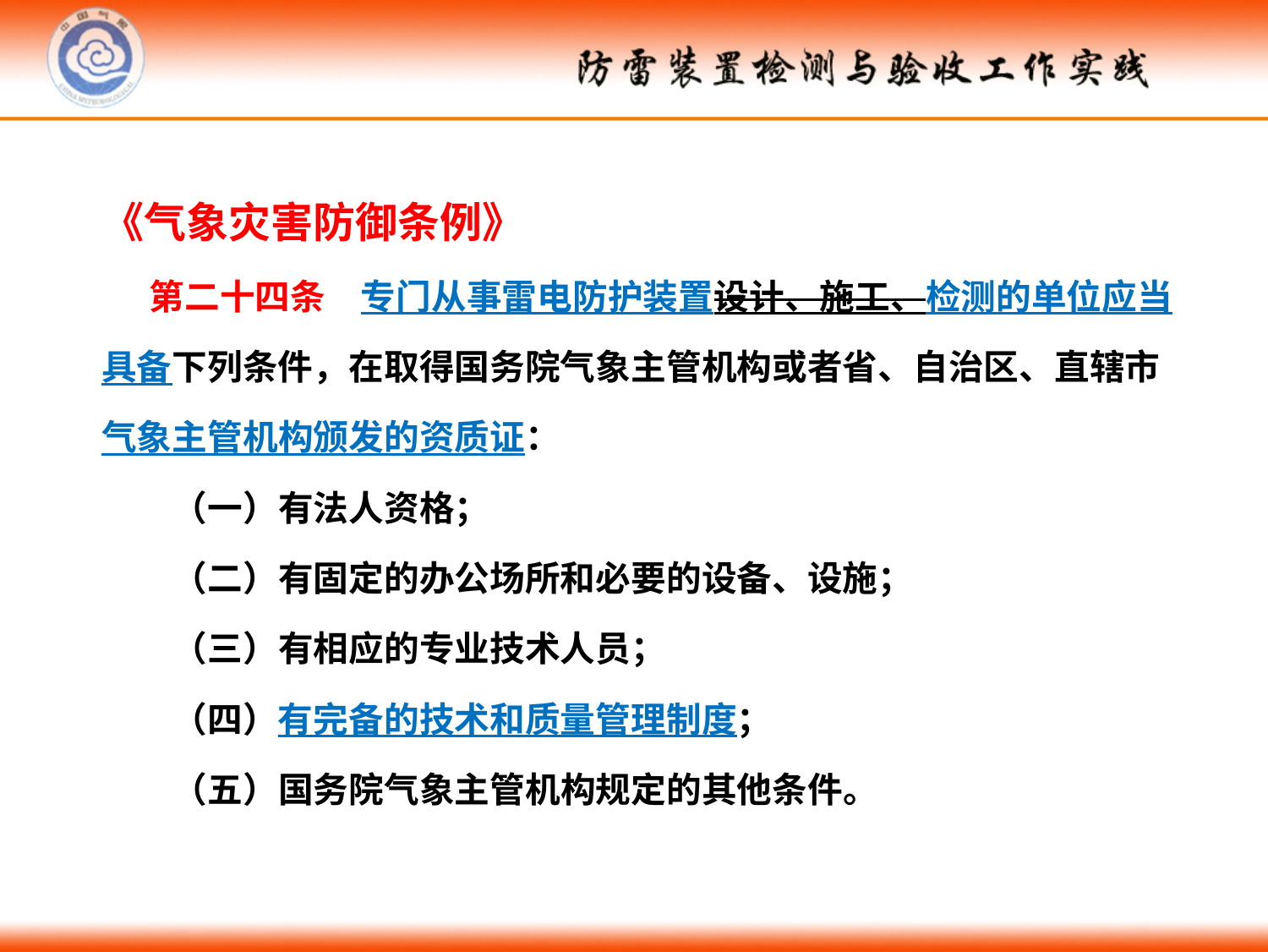

《气象灾害防御条例》
     第二十四条　专门从事雷电防护装置设计、施工、检测的单位应当具备下列条件，在取得国务院气象主管机构或者省、自治区、直辖市气象主管机构颁发的资质证：
　　（一）有法人资格；
　　（二）有固定的办公场所和必要的设备、设施；
　　（三）有相应的专业技术人员；
　　（四）有完备的技术和质量管理制度；
　　（五）国务院气象主管机构规定的其他条件。